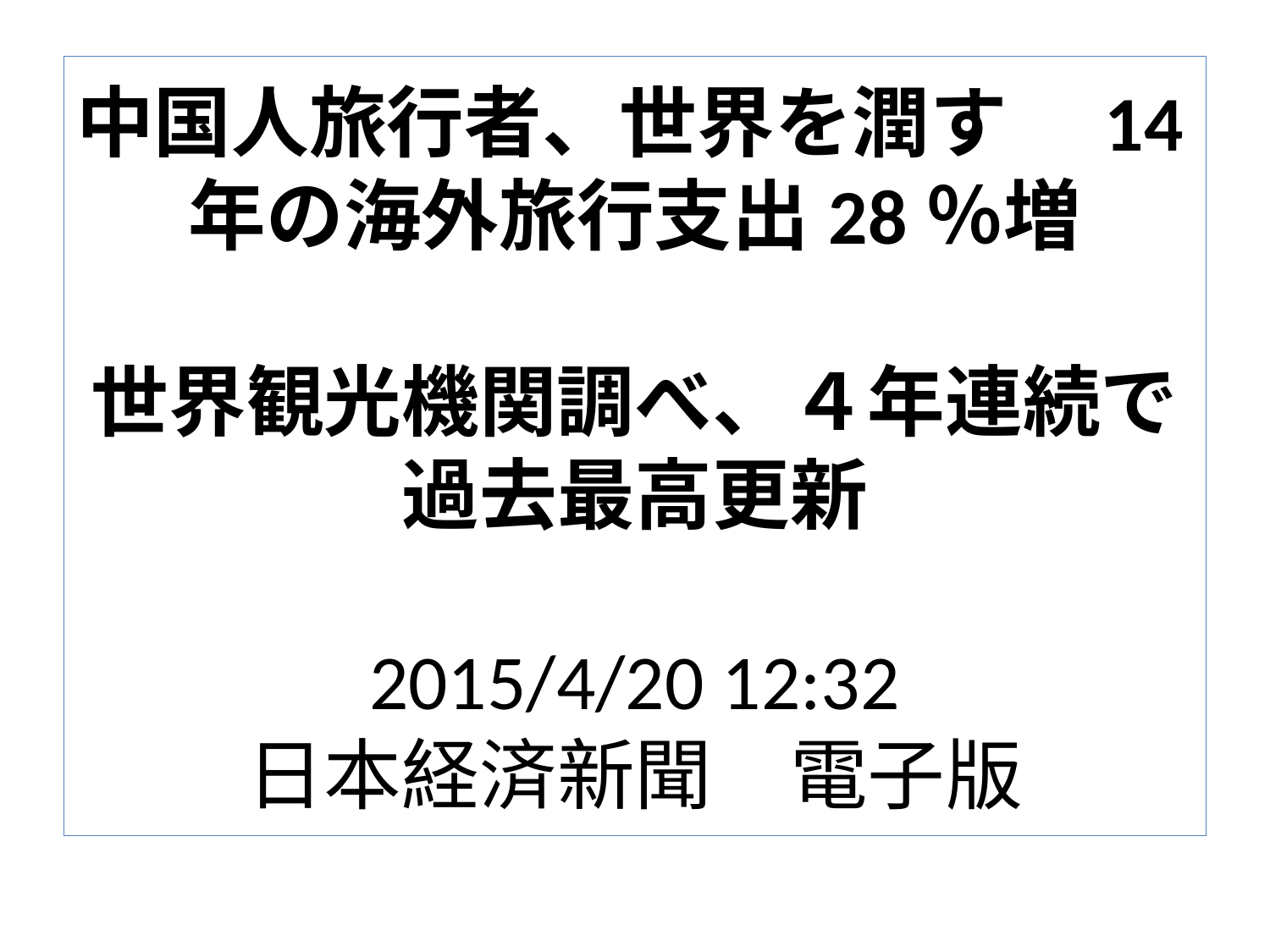

# 中国人旅行者、世界を潤す　14年の海外旅行支出28％増   世界観光機関調べ、４年連続で過去最高更新 2015/4/20 12:32 日本経済新聞　電子版